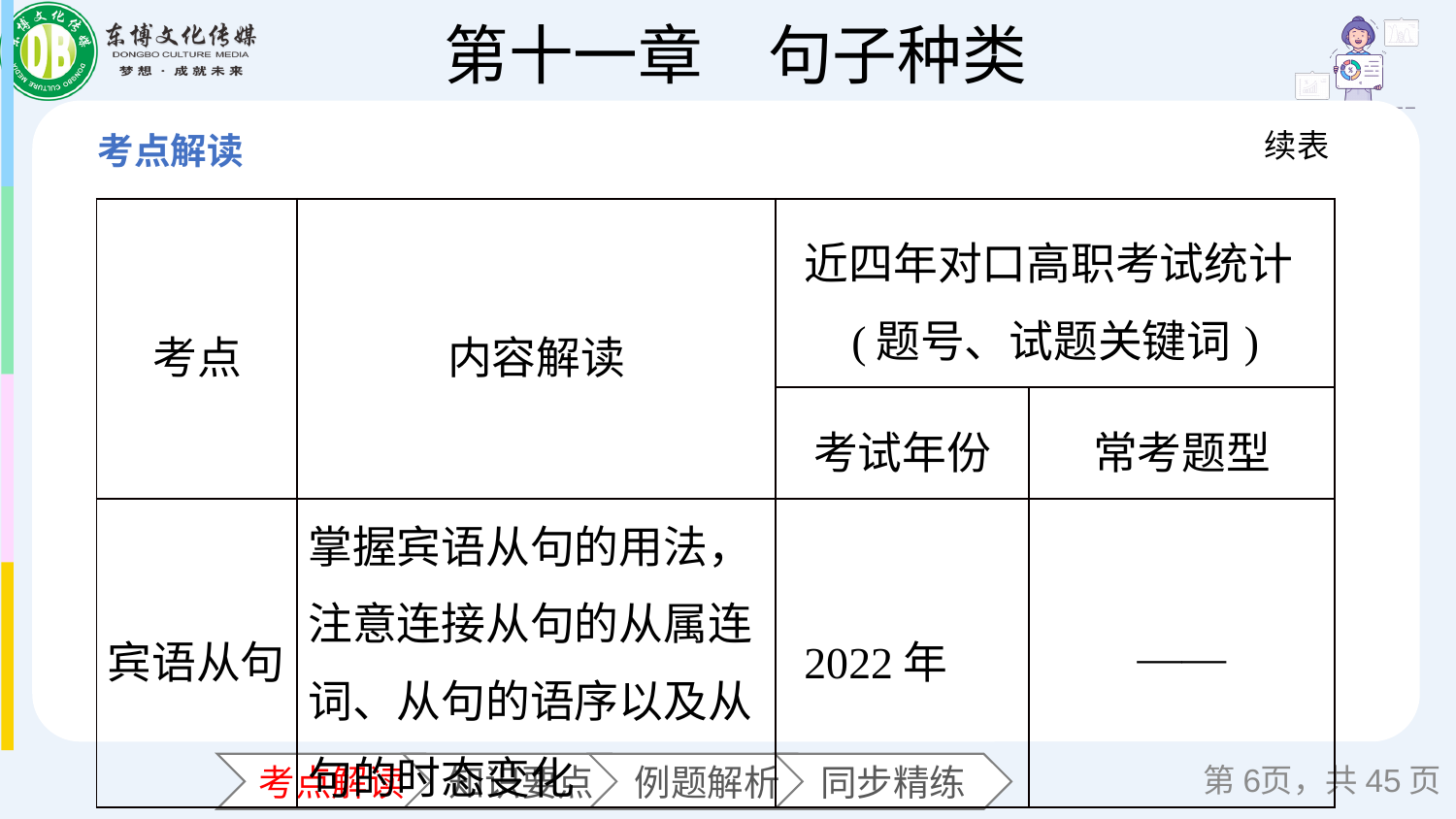

续表
| 考点 | 内容解读 | 近四年对口高职考试统计(题号、试题关键词) |  |
| --- | --- | --- | --- |
|  |  | 考试年份 | 常考题型 |
| 宾语从句 | 掌握宾语从句的用法，注意连接从句的从属连词、从句的语序以及从句的时态变化 | 2022年 | —— |
第6页，共45页